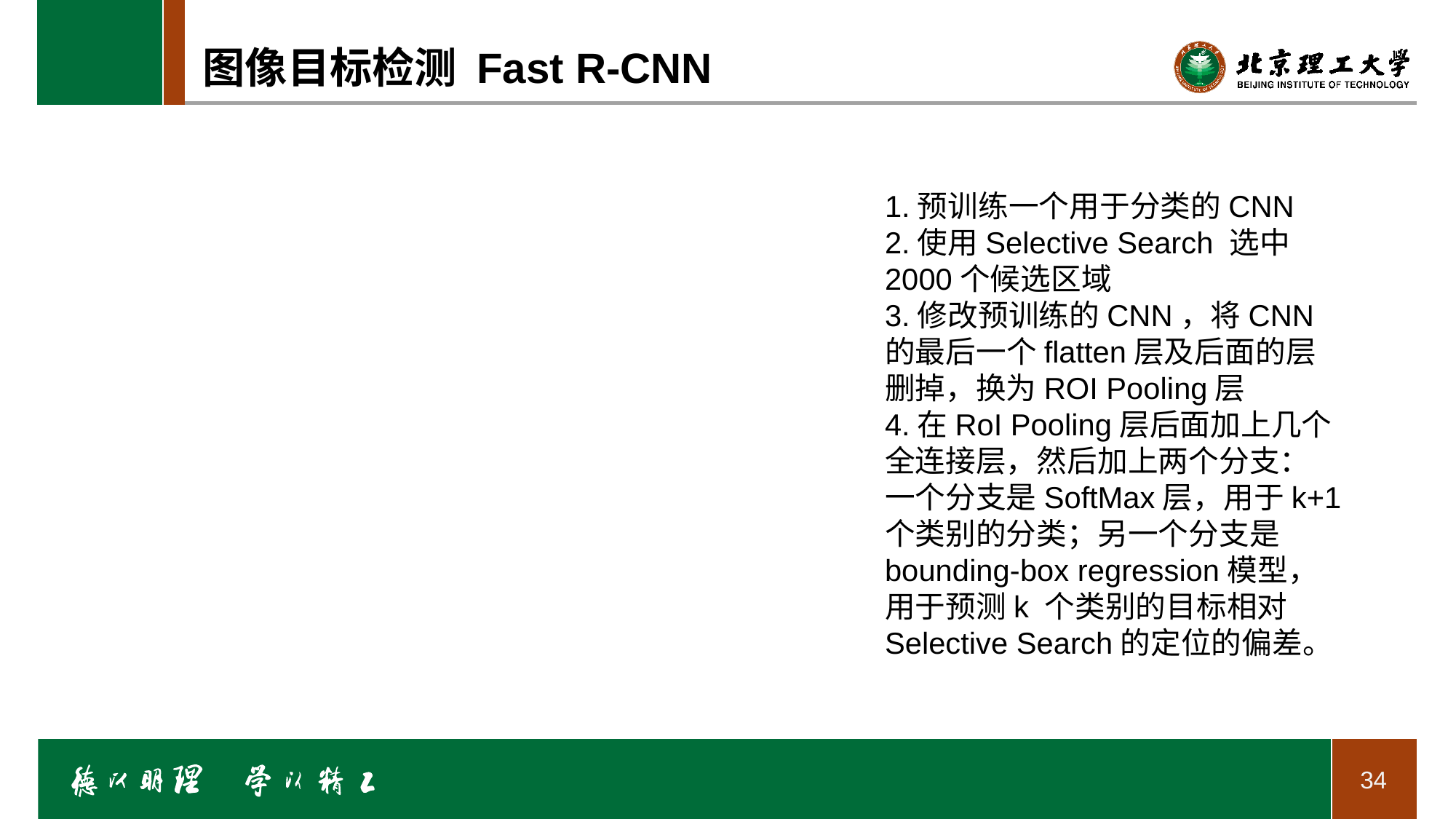

# 图像目标检测 Fast R-CNN
1.预训练一个用于分类的CNN
2.使用Selective Search 选中2000个候选区域
3.修改预训练的CNN，将CNN的最后一个flatten层及后面的层删掉，换为ROI Pooling层
4.在RoI Pooling层后面加上几个全连接层，然后加上两个分支：
一个分支是SoftMax层，用于k+1个类别的分类；另一个分支是bounding-box regression模型，用于预测k 个类别的目标相对Selective Search的定位的偏差。